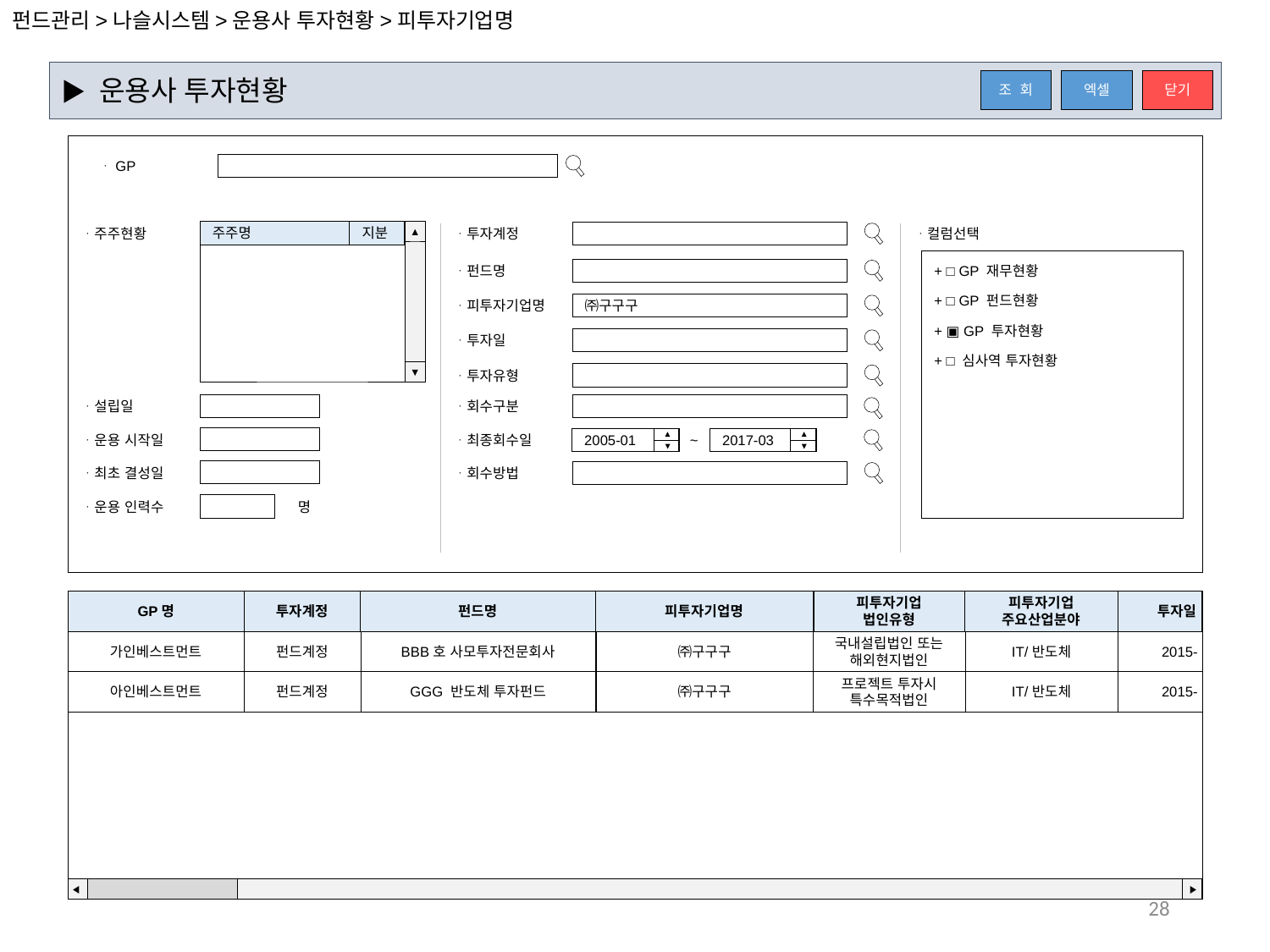

펀드관리>나슬시스템>운용사 투자현황>피투자기업명
▶ 운용사 투자현황
엑셀
닫기
조  회

ᆞGP

ᆞ주주현황
ᆞ투자계정
ᆞ컬럼선택
▲
주주명
지분

ᆞ펀드명
+ □ GP 재무현황

+ □ GP 펀드현황

ᆞ피투자기업명
㈜구구구

+ ▣ GP 투자현황
ᆞ투자일

+ □ 심사역 투자현황
▼
ᆞ투자유형

ᆞ설립일
ᆞ회수구분

ᆞ운용 시작일
ᆞ최종회수일

~
2005-01

2017-03

ᆞ최초 결성일
ᆞ회수방법

ᆞ운용 인력수

명

GP명
투자계정
펀드명
피투자기업명
피투자기업
법인유형
피투자기업
주요산업분야
투자일
가인베스트먼트
펀드계정
BBB호 사모투자전문회사
㈜구구구
국내설립법인 또는 해외현지법인
IT/반도체
2015-
아인베스트먼트
펀드계정
GGG 반도체 투자펀드
㈜구구구
프로젝트 투자시 특수목적법인
IT/반도체
2015-

◀

▶
28